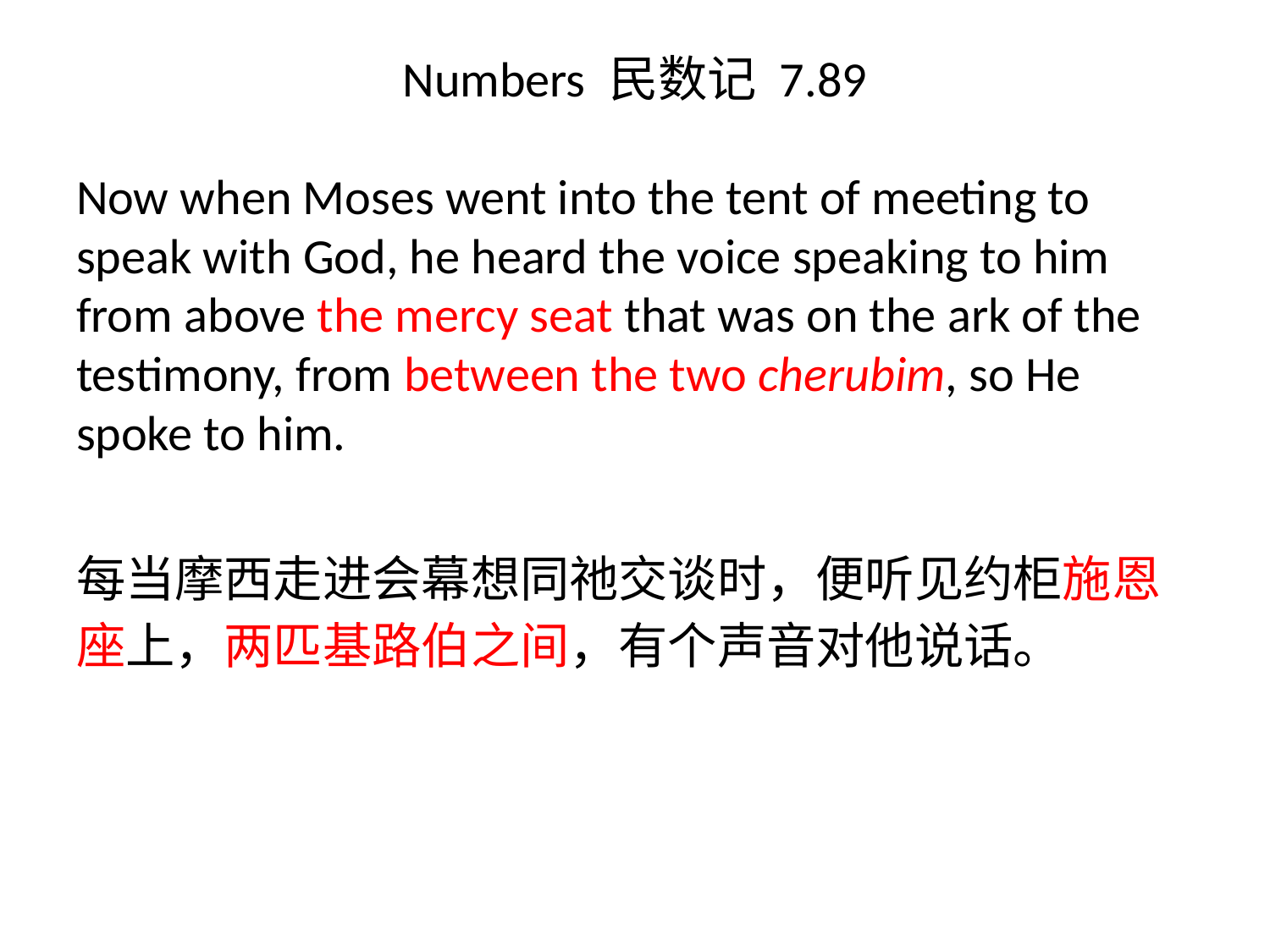

# Numbers 民数记 7.89
Now when Moses went into the tent of meeting to speak with God, he heard the voice speaking to him from above the mercy seat that was on the ark of the testimony, from between the two cherubim, so He spoke to him.

每当摩西走进会幕想同祂交谈时，便听见约柜施恩座上，两匹基路伯之间，有个声音对他说话。